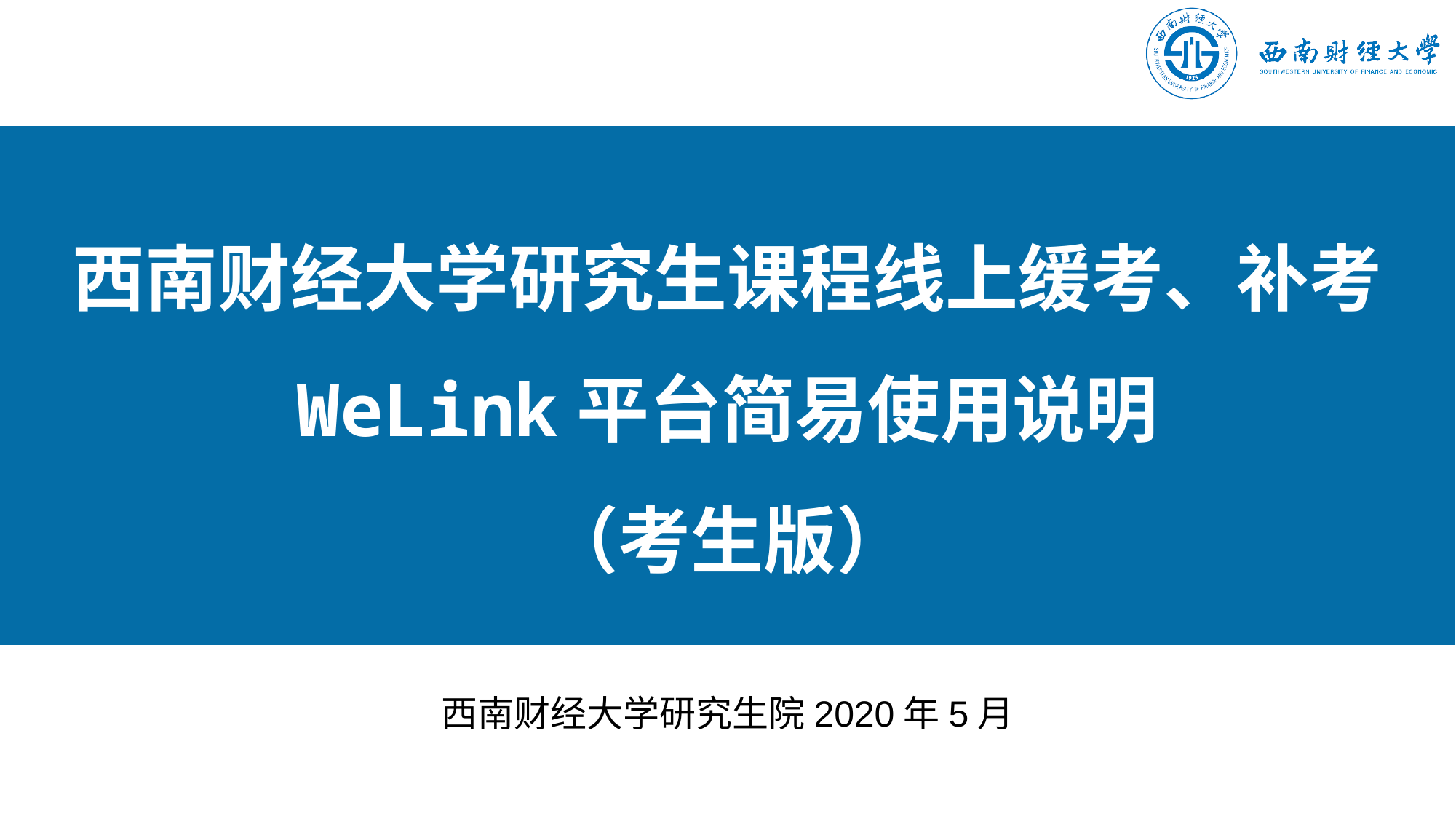

西南财经大学研究生课程线上缓考、补考
WeLink平台简易使用说明
（考生版）
西南财经大学研究生院2020年5月